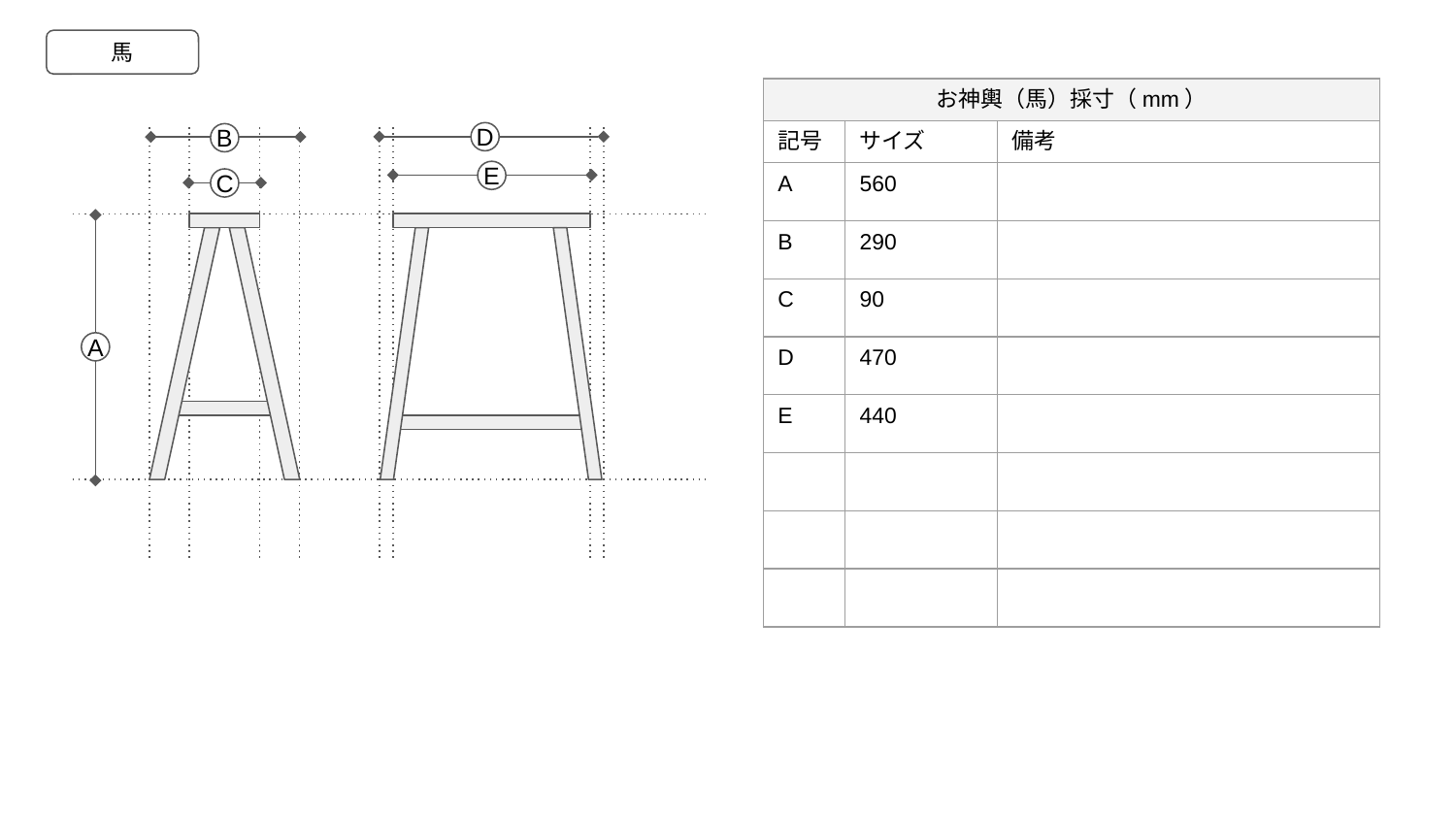

馬
| お神輿（馬）採寸（mm） |  |  |
| --- | --- | --- |
| 記号 | サイズ | 備考 |
| A | 560 |  |
| B | 290 |  |
| C | 90 |  |
| D | 470 |  |
| E | 440 |  |
|  |  |  |
|  |  |  |
|  |  |  |
D
B
E
C

A